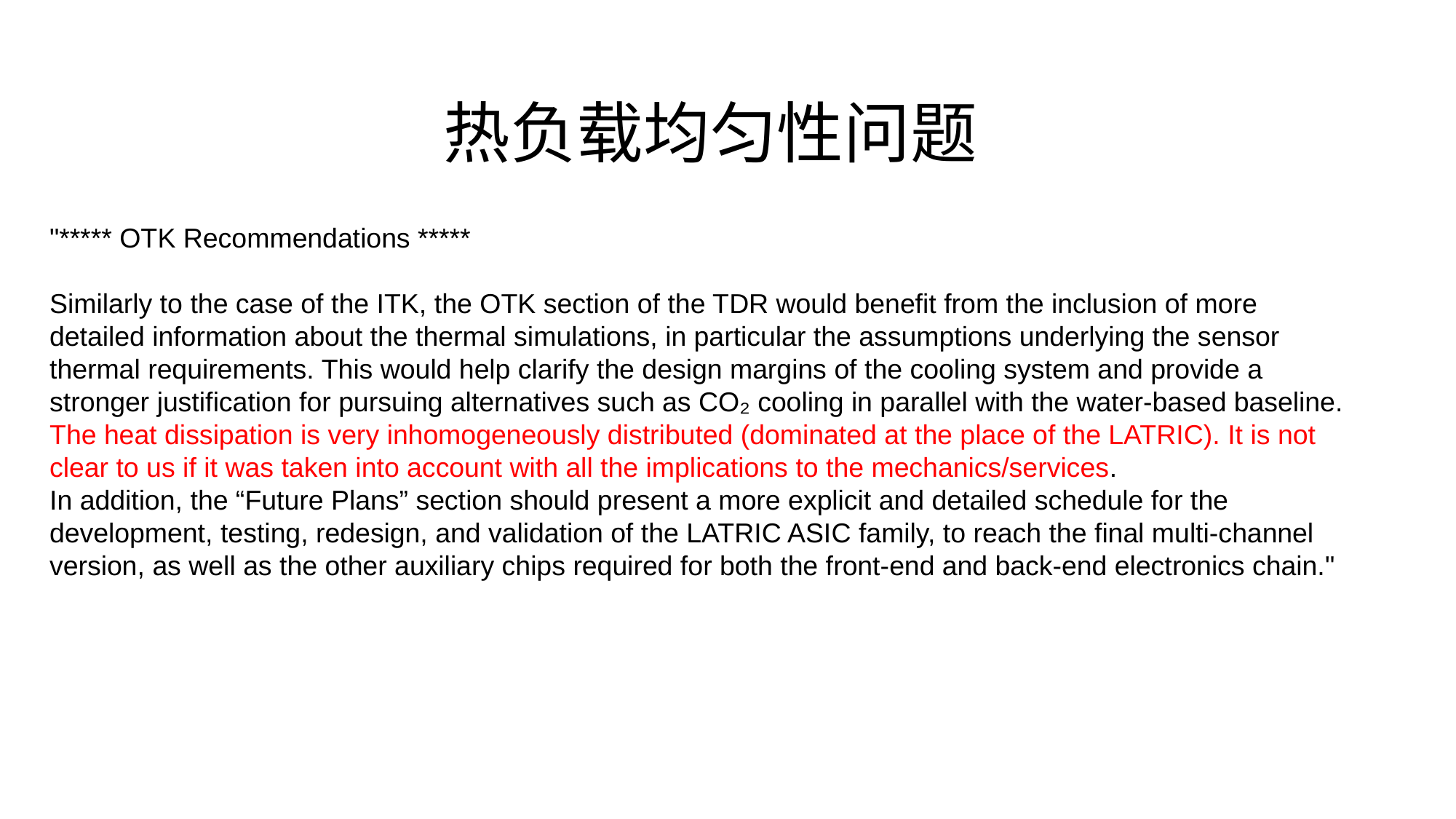

# 热负载均匀性问题
"***** OTK Recommendations *****

Similarly to the case of the ITK, the OTK section of the TDR would benefit from the inclusion of more detailed information about the thermal simulations, in particular the assumptions underlying the sensor thermal requirements. This would help clarify the design margins of the cooling system and provide a stronger justification for pursuing alternatives such as CO₂ cooling in parallel with the water-based baseline.
The heat dissipation is very inhomogeneously distributed (dominated at the place of the LATRIC). It is not clear to us if it was taken into account with all the implications to the mechanics/services.
In addition, the “Future Plans” section should present a more explicit and detailed schedule for the development, testing, redesign, and validation of the LATRIC ASIC family, to reach the final multi-channel version, as well as the other auxiliary chips required for both the front-end and back-end electronics chain."